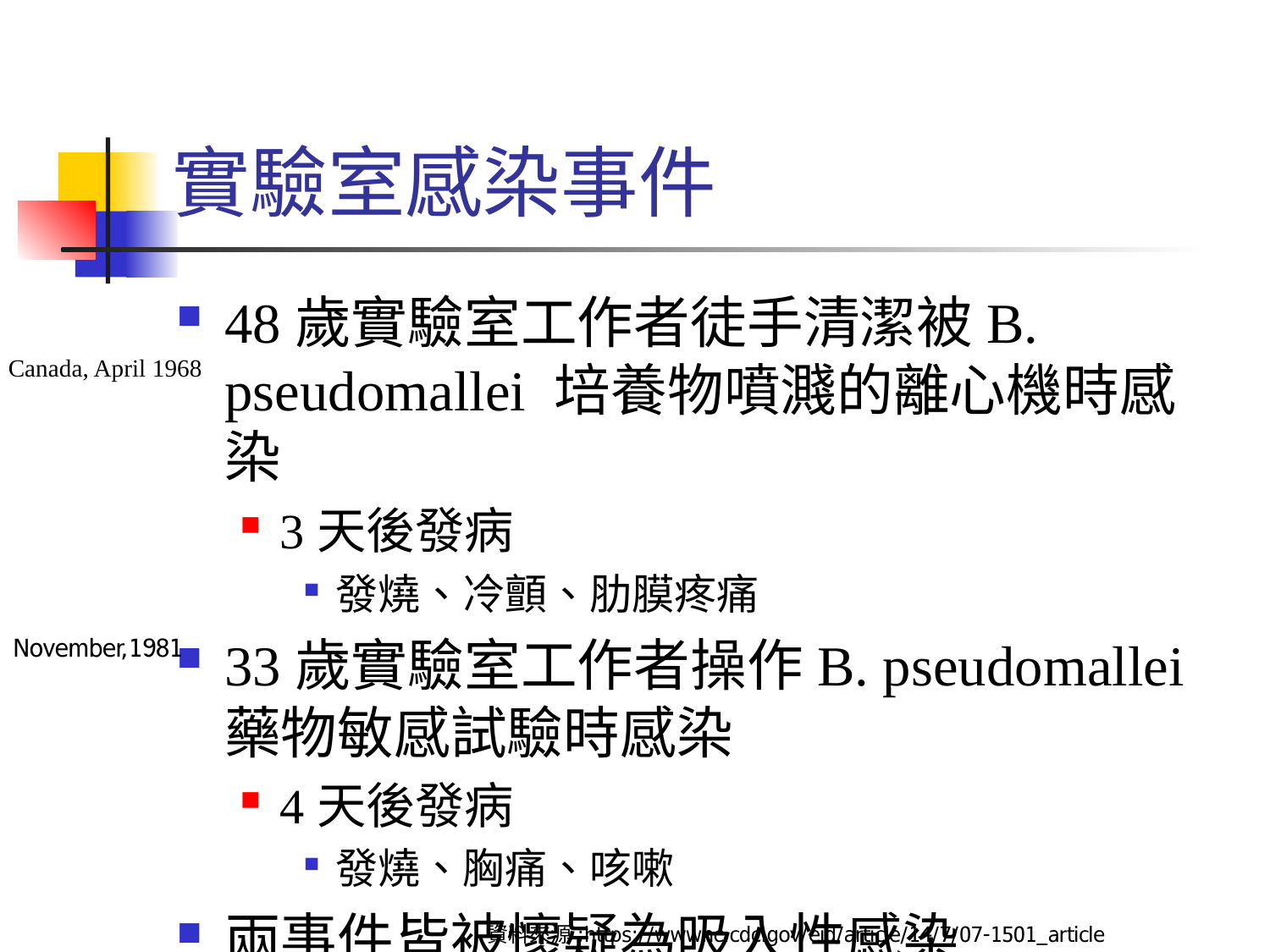

# 實驗室感染事件
48歲實驗室工作者徒手清潔被B. pseudomallei 培養物噴濺的離心機時感染
3天後發病
發燒、冷顫、肋膜疼痛
33歲實驗室工作者操作B. pseudomallei藥物敏感試驗時感染
4天後發病
發燒、胸痛、咳嗽
兩事件皆被懷疑為吸入性感染

Canada, April 1968
November,1981
資料來源:https://wwwnc.cdc.gov/eid/article/14/7/07-1501_article